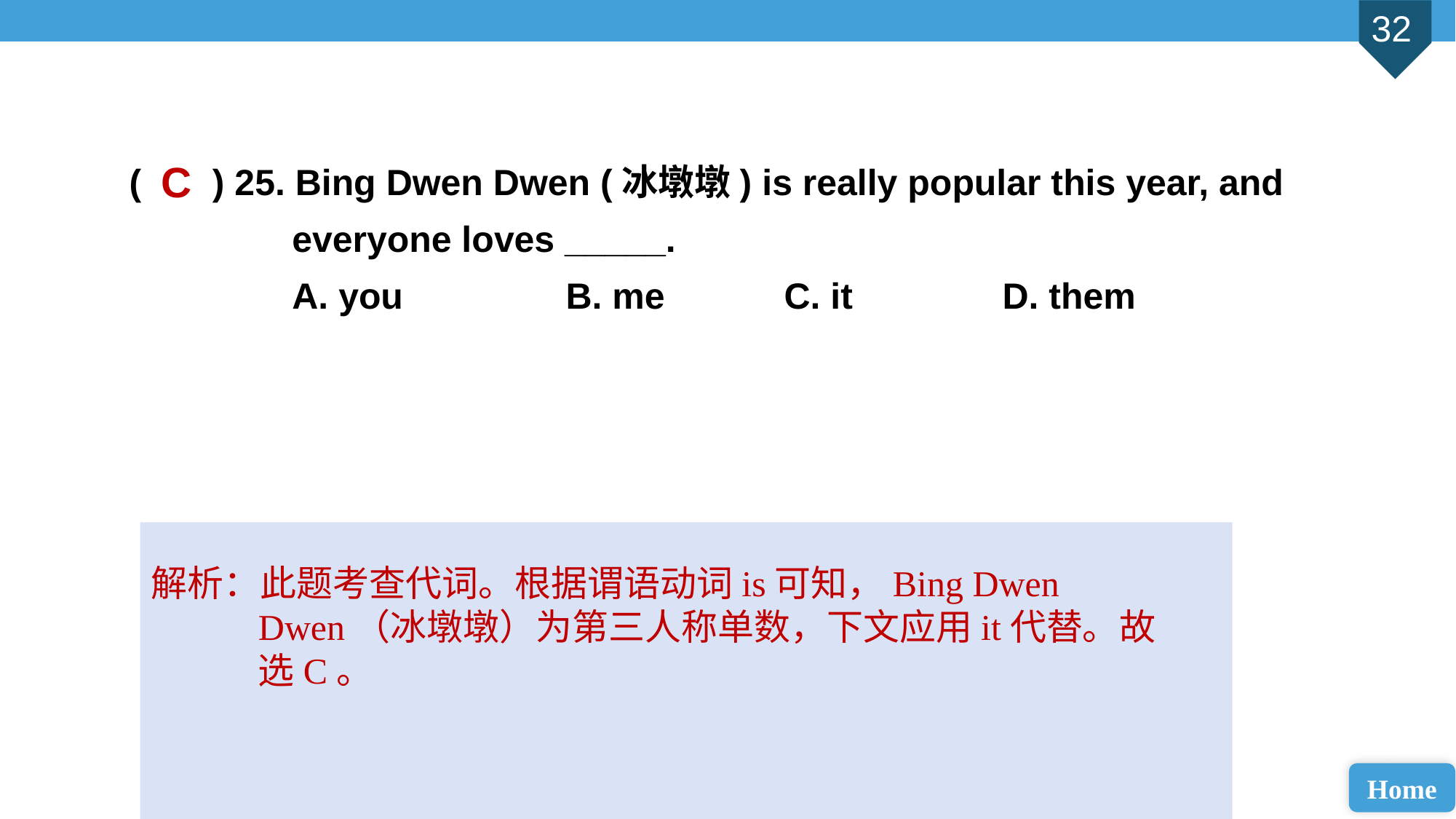

(       ) 25. Bing Dwen Dwen (冰墩墩) is really popular this year, and
                everyone loves _____.
                A. you 		B. me 	C. it 		D. them
C

解析：此题考查代词。根据谓语动词is可知，Bing Dwen Dwen（冰墩墩）为第三人称单数，下文应用it代替。故选C。